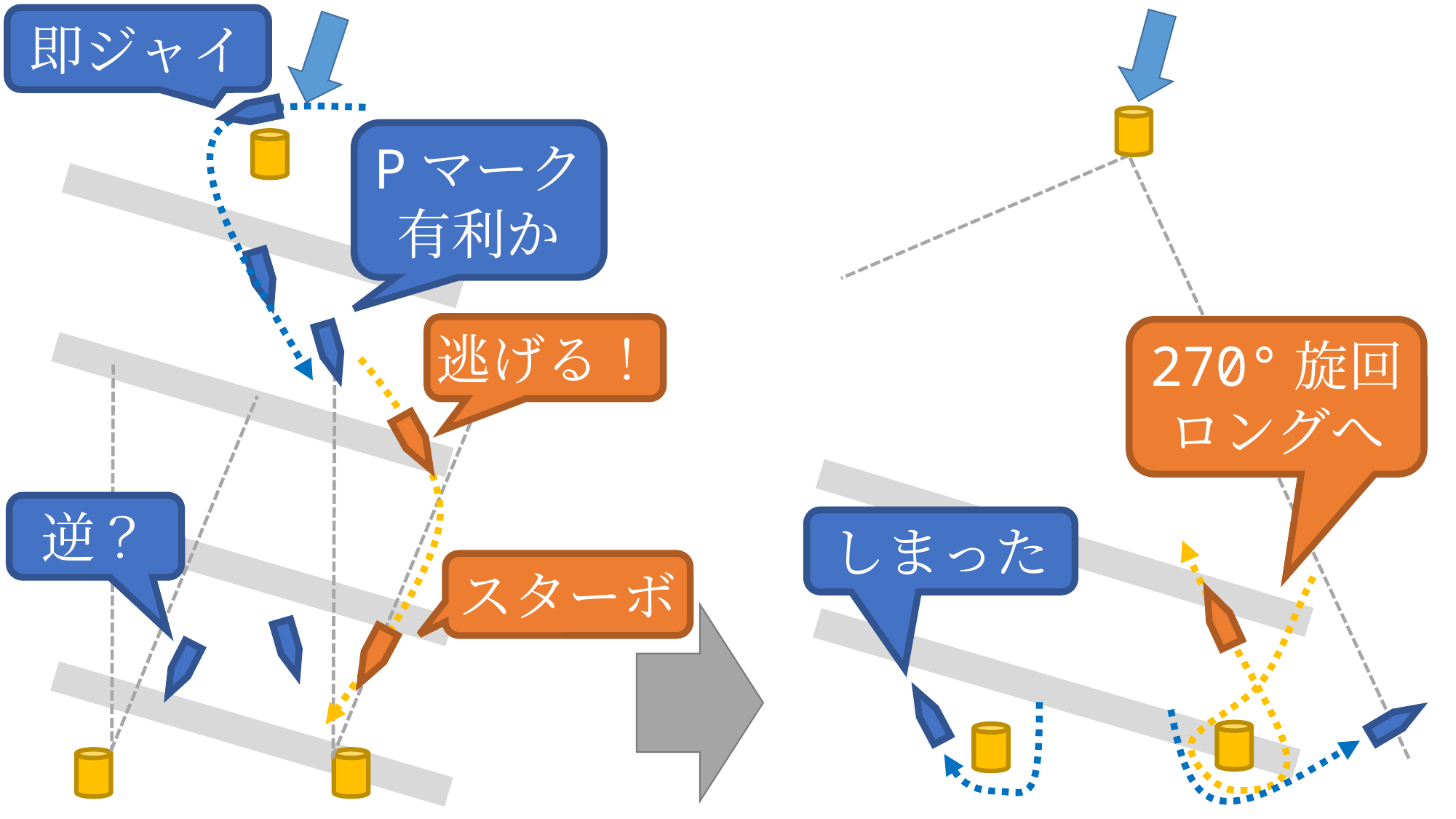

即ジャイ

Pマーク
有利か

逃げる！
270°旋回
ロングへ

逆？
しまった

スターボ